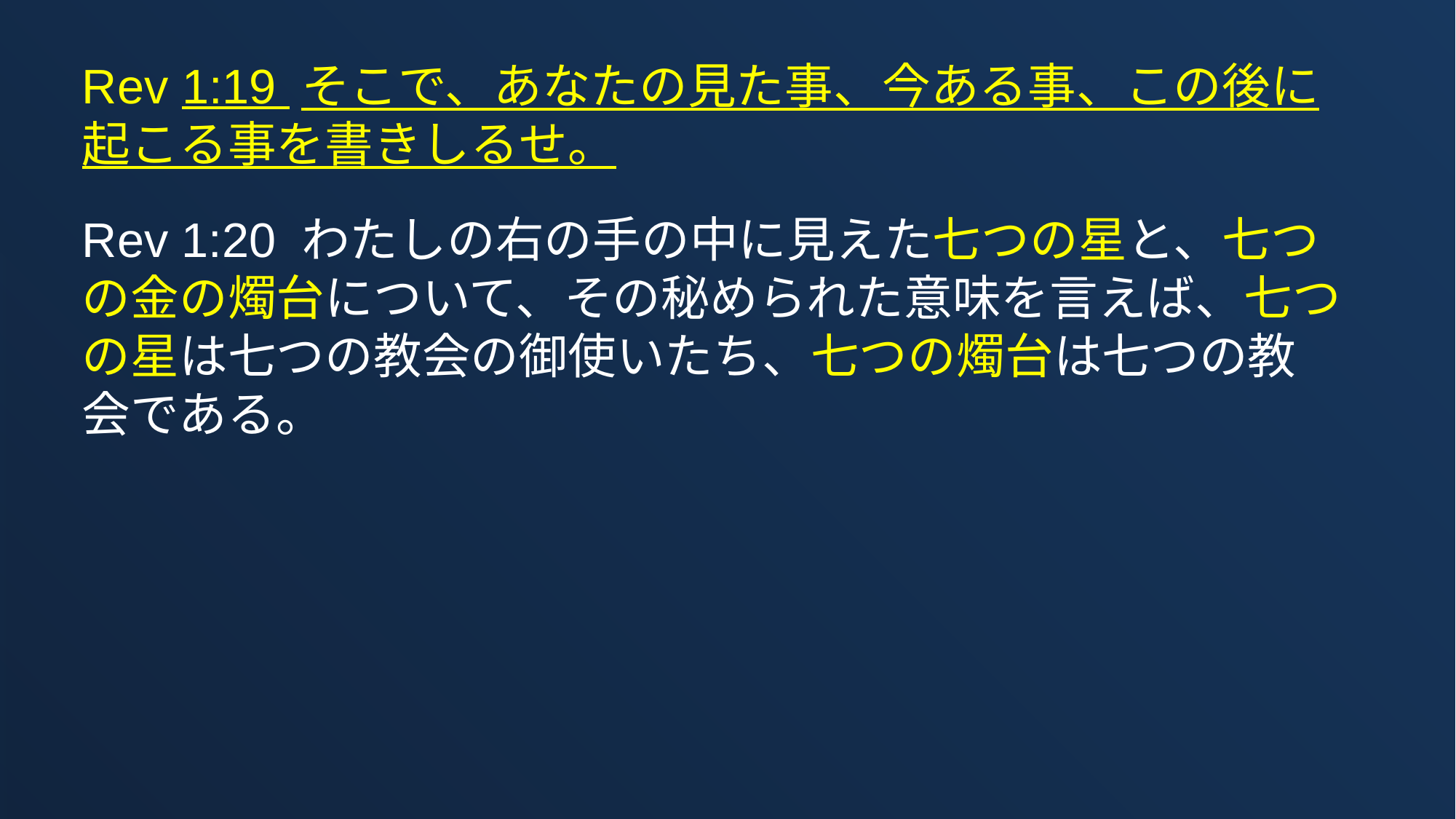

Rev 1:19 そこで、あなたの見た事、今ある事、この後に起こる事を書きしるせ。
Rev 1:20 わたしの右の手の中に見えた七つの星と、七つの金の燭台について、その秘められた意味を言えば、七つの星は七つの教会の御使いたち、七つの燭台は七つの教会である。